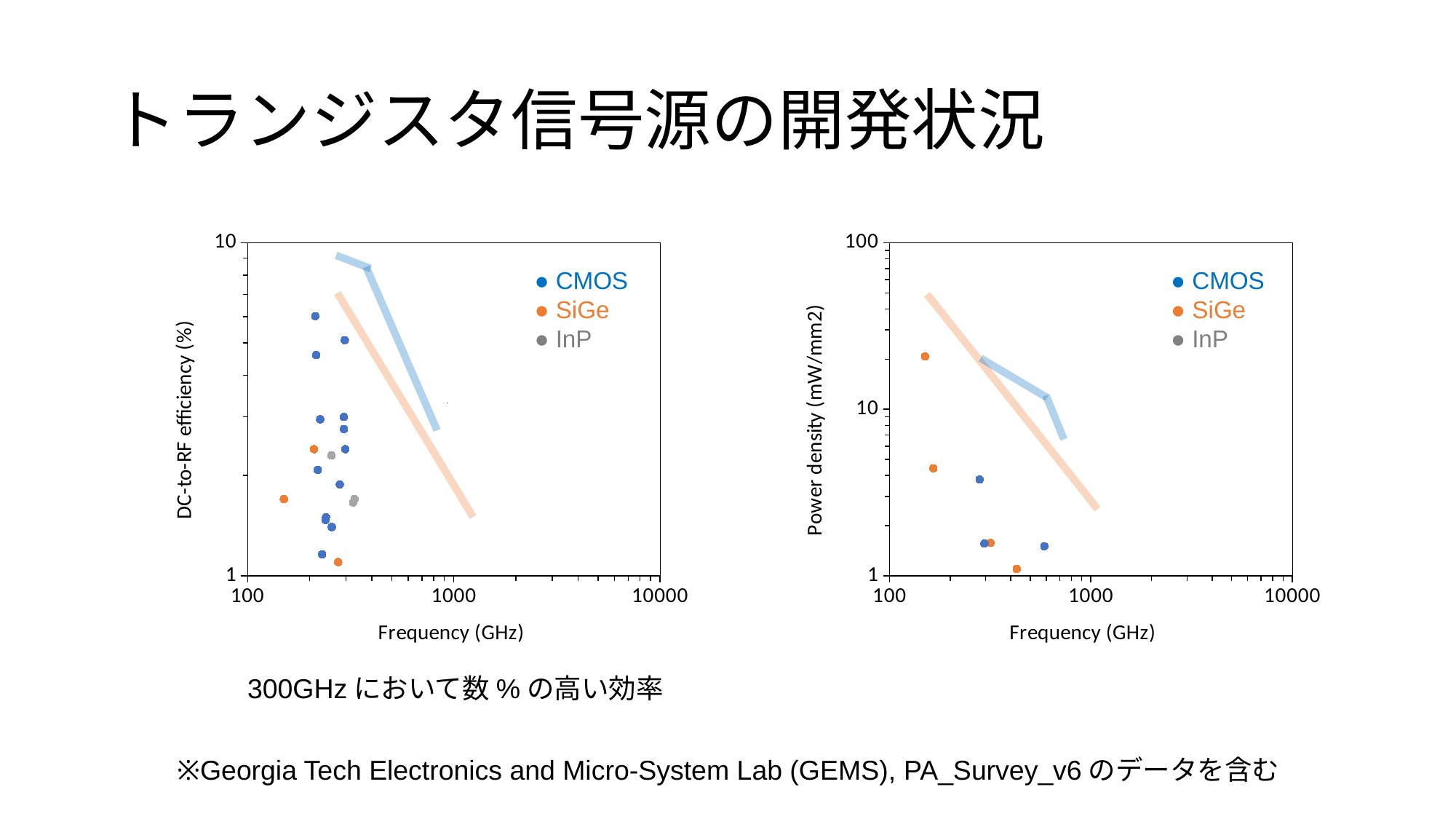

# トランジスタ信号源の開発状況

### Chart

| Category | Efficiency CMOS | Efficiency SiGe | Efficiency InP |
|---|---|---|---|

### Chart

| Category | P.D. CMOS | P.D. SiGe | P.D. InP |
|---|---|---|---|
● CMOS
● SiGe
● InP
● CMOS
● SiGe
● InP
300GHzにおいて数%の高い効率
※Georgia Tech Electronics and Micro-System Lab (GEMS), PA_Survey_v6のデータを含む